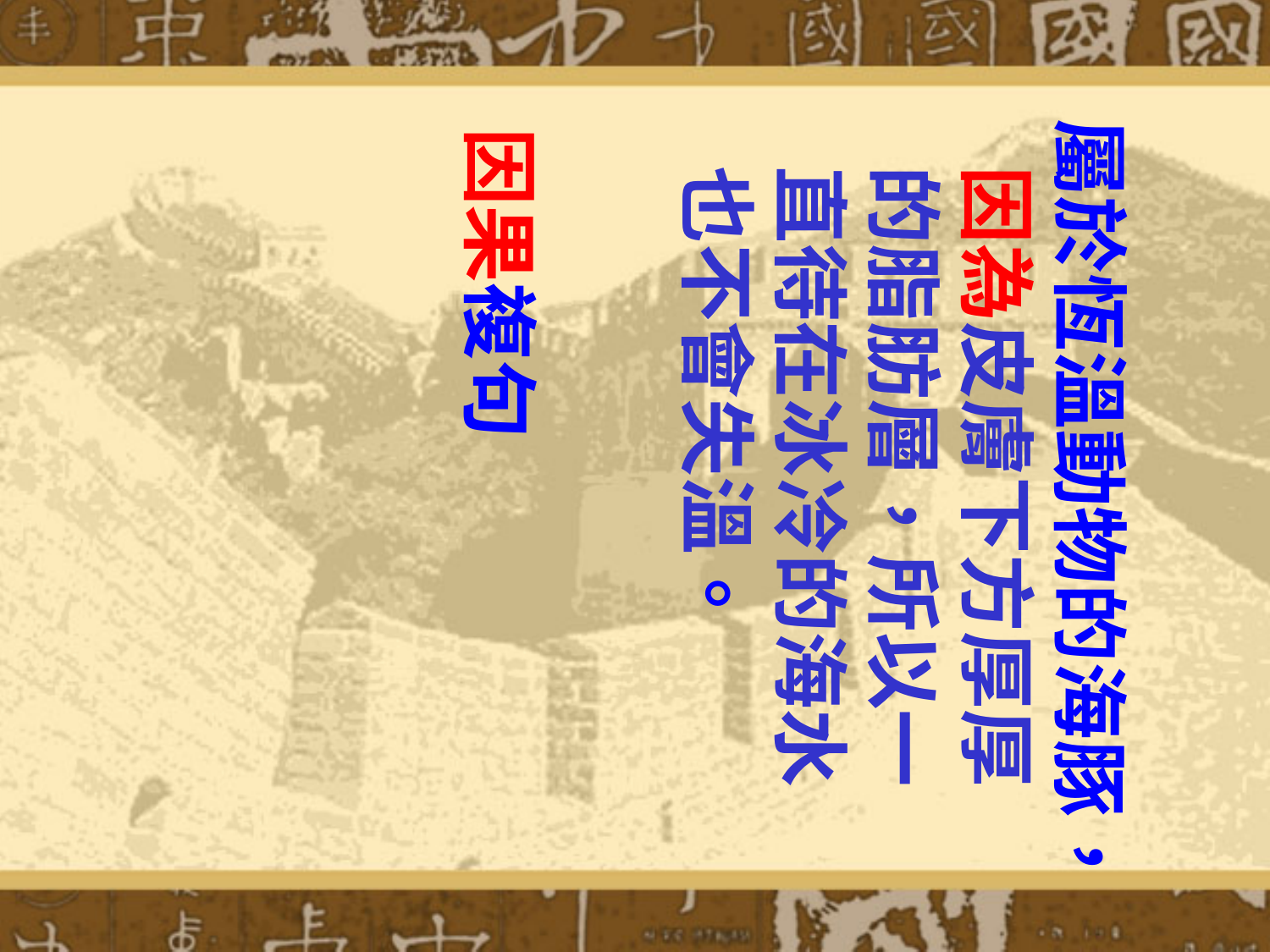

屬於恆溫動物的海豚，因為皮膚下方厚厚的脂肪層，所以一直待在冰冷的海水也不會失溫。
因果複句